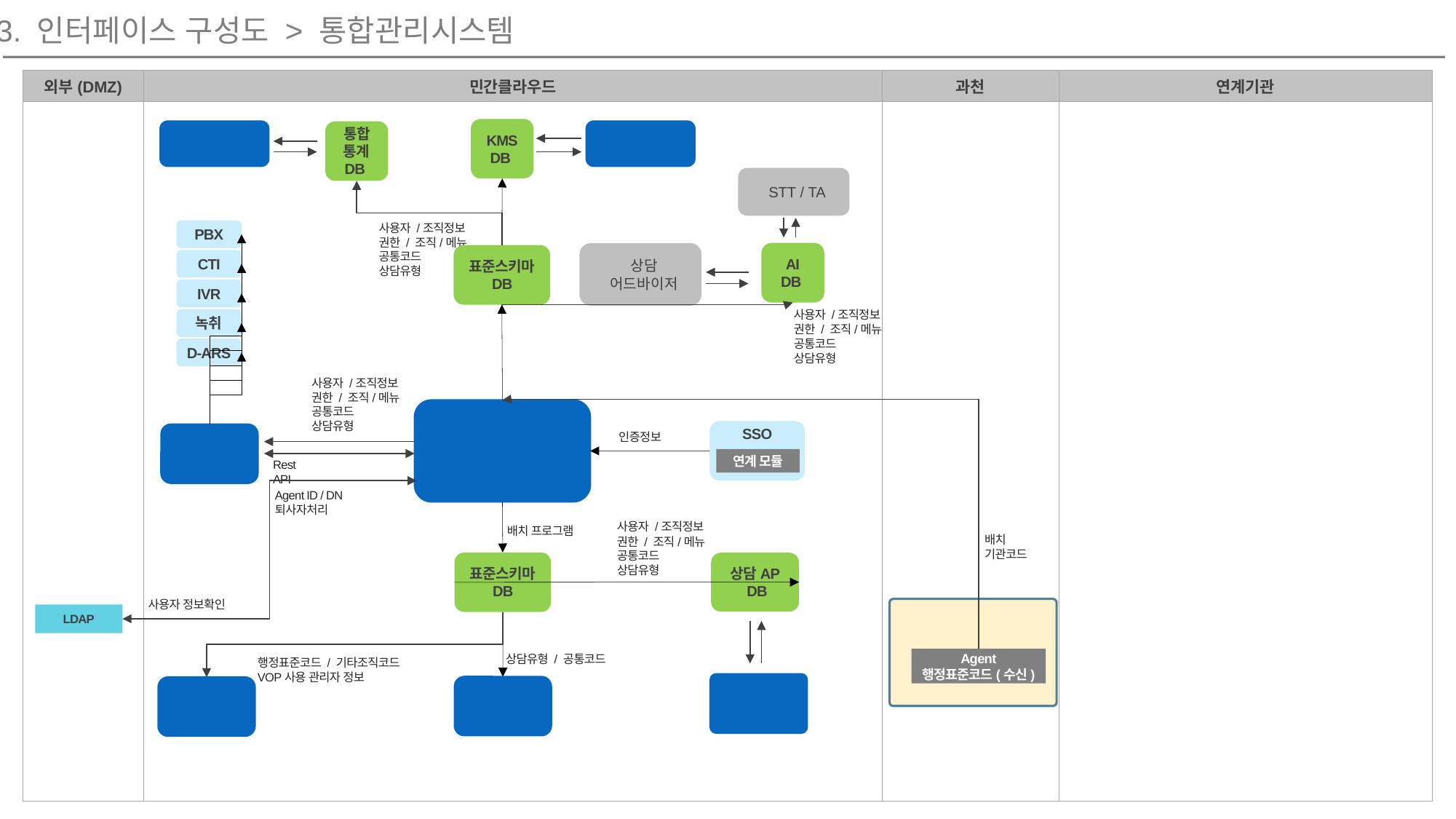

3. 인터페이스 구성도 > 통합관리시스템
KMS
DB
통합통계
KMS
통합통계
DB
STT / TA
PBX
사용자 /조직정보
권한 / 조직/메뉴
공통코드
상담유형
AI
DB
상담
어드바이저
표준스키마
 DB
CTI
IVR
사용자 /조직정보
권한 / 조직/메뉴
공통코드
상담유형
녹취
D-ARS
사용자 /조직정보
권한 / 조직/메뉴
공통코드
상담유형
통합관리
SSO

IPCC
인증정보
연계 모듈
Rest
API
Agent ID / DN
퇴사자처리
사용자 /조직정보
권한 / 조직/메뉴
공통코드
상담유형
배치 프로그램
배치
기관코드
표준스키마
 DB
상담AP
 DB
사용자 정보확인
과천DC (내부망)
LDAP
Agent
행정표준코드(수신)
상담유형 / 공통코드
행정표준코드 / 기타조직코드
VOP사용 관리자 정보
상담AP
화상상담
VOP